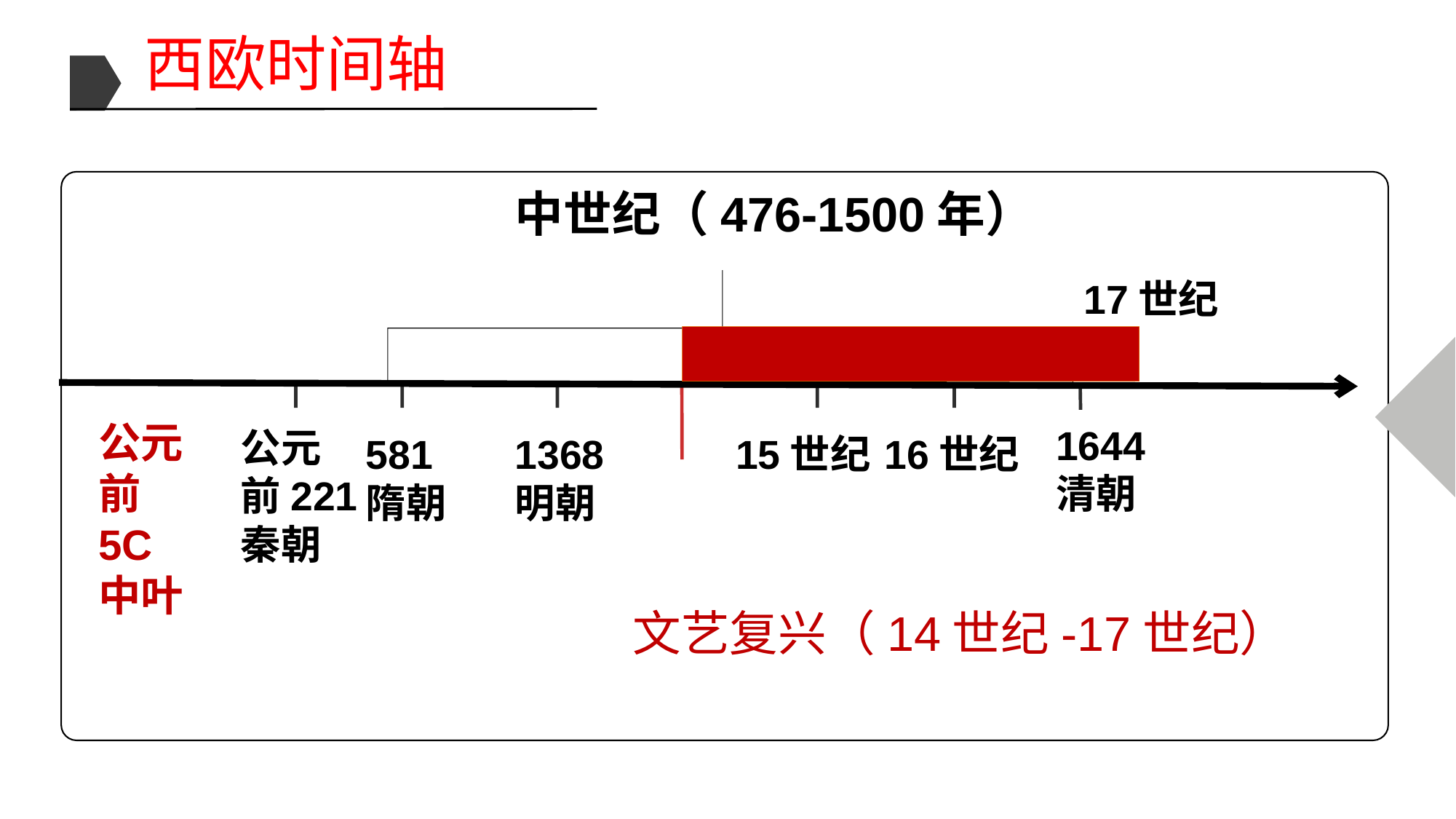

西欧时间轴

中世纪（476-1500年）
17世纪
公元前5C中叶
1644
清朝
公元前221秦朝
581
隋朝
1368
明朝
15世纪
16世纪

文艺复兴（14世纪-17世纪）